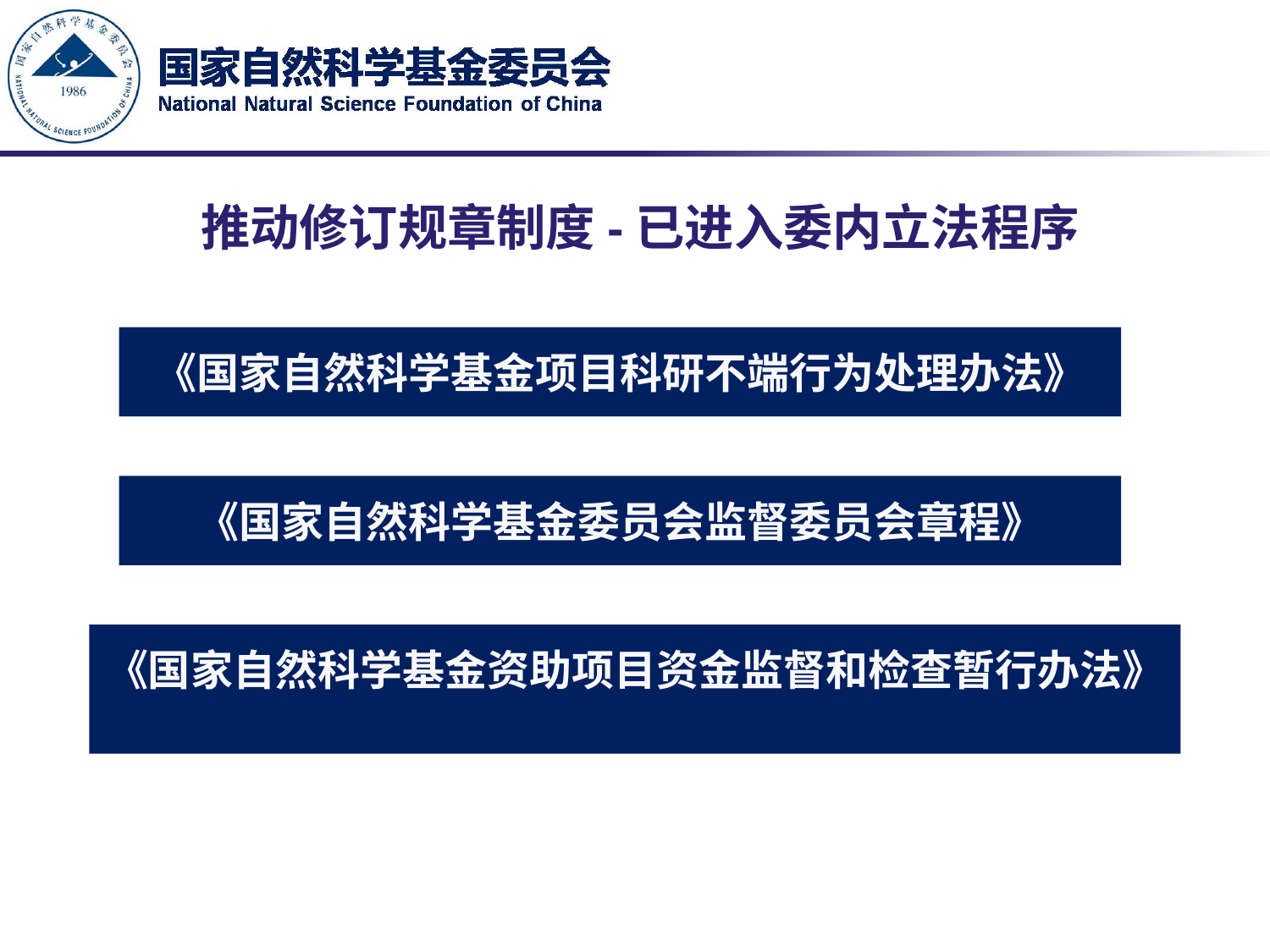

# 推动修订规章制度-已进入委内立法程序
《国家自然科学基金项目科研不端行为处理办法》
《国家自然科学基金委员会监督委员会章程》
《国家自然科学基金资助项目资金监督和检查暂行办法》